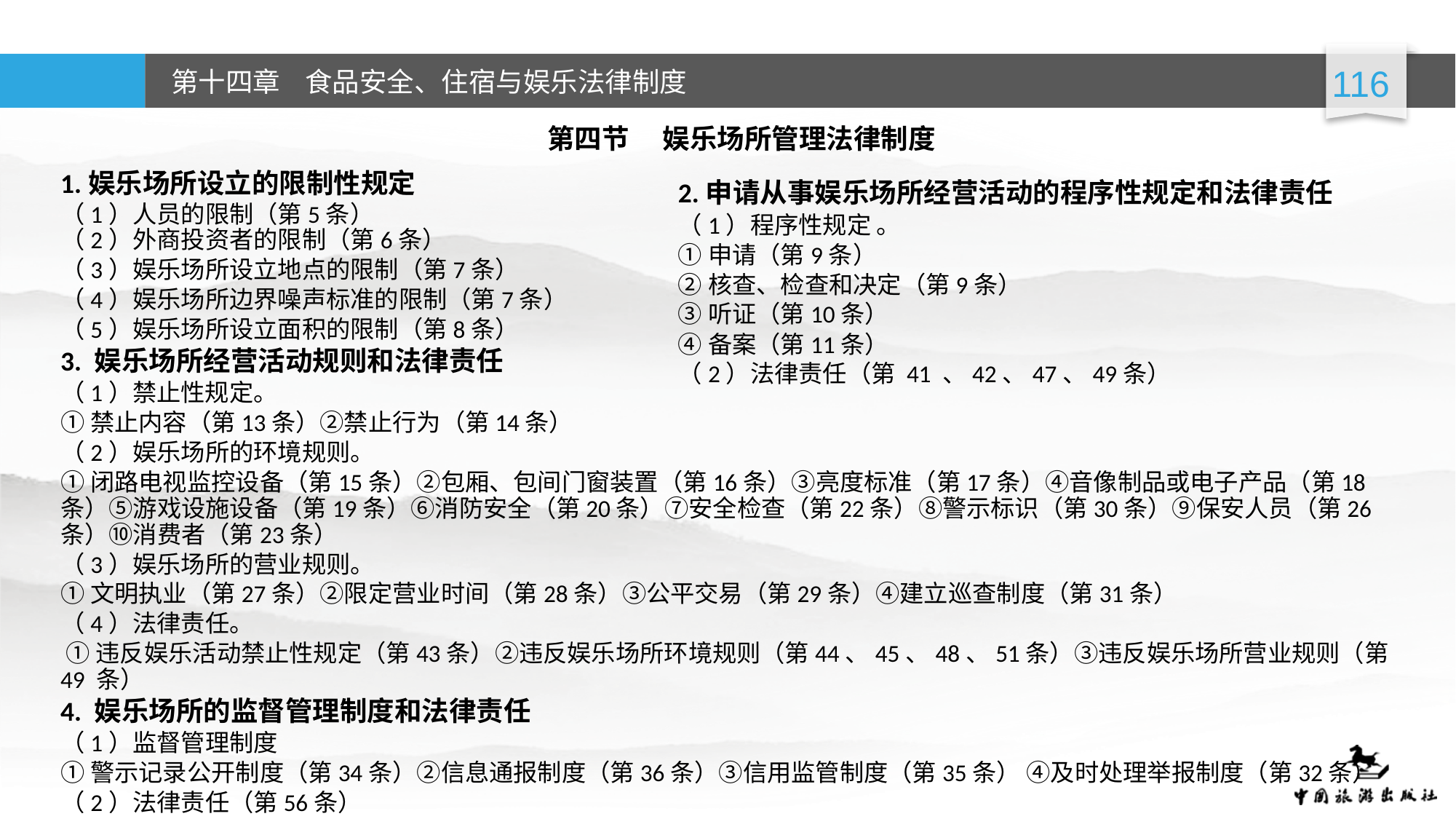

第四节  娱乐场所管理法律制度
1.娱乐场所设立的限制性规定
（1）人员的限制（第5条）
（2）外商投资者的限制（第6条）
（3）娱乐场所设立地点的限制（第7条）
（4）娱乐场所边界噪声标准的限制（第7条）
（5）娱乐场所设立面积的限制（第8条）
3. 娱乐场所经营活动规则和法律责任
（1）禁止性规定。
①禁止内容（第13条）②禁止行为（第14条）
（2）娱乐场所的环境规则。
①闭路电视监控设备（第15条）②包厢、包间门窗装置（第16条）③亮度标准（第17条）④音像制品或电子产品（第18条）⑤游戏设施设备（第19条）⑥消防安全（第20条）⑦安全检查（第22条）⑧警示标识（第30条）⑨保安人员（第26条）⑩消费者（第23条）
（3）娱乐场所的营业规则。
①文明执业（第27条）②限定营业时间（第28条）③公平交易（第29条）④建立巡查制度（第31条）
（4）法律责任。
 ①违反娱乐活动禁止性规定（第43条）②违反娱乐场所环境规则（第44、45、48、51条）③违反娱乐场所营业规则（第 49 条）
4. 娱乐场所的监督管理制度和法律责任
（1）监督管理制度
①警示记录公开制度（第34条）②信息通报制度（第36条）③信用监管制度（第35条） ④及时处理举报制度（第32条）
（2）法律责任（第56条）
2.申请从事娱乐场所经营活动的程序性规定和法律责任
（1）程序性规定 。
①申请（第9条）
②核查、检查和决定（第9条）
③听证（第10条）
④备案（第11条）
（2）法律责任（第 41 、42、47、49条）